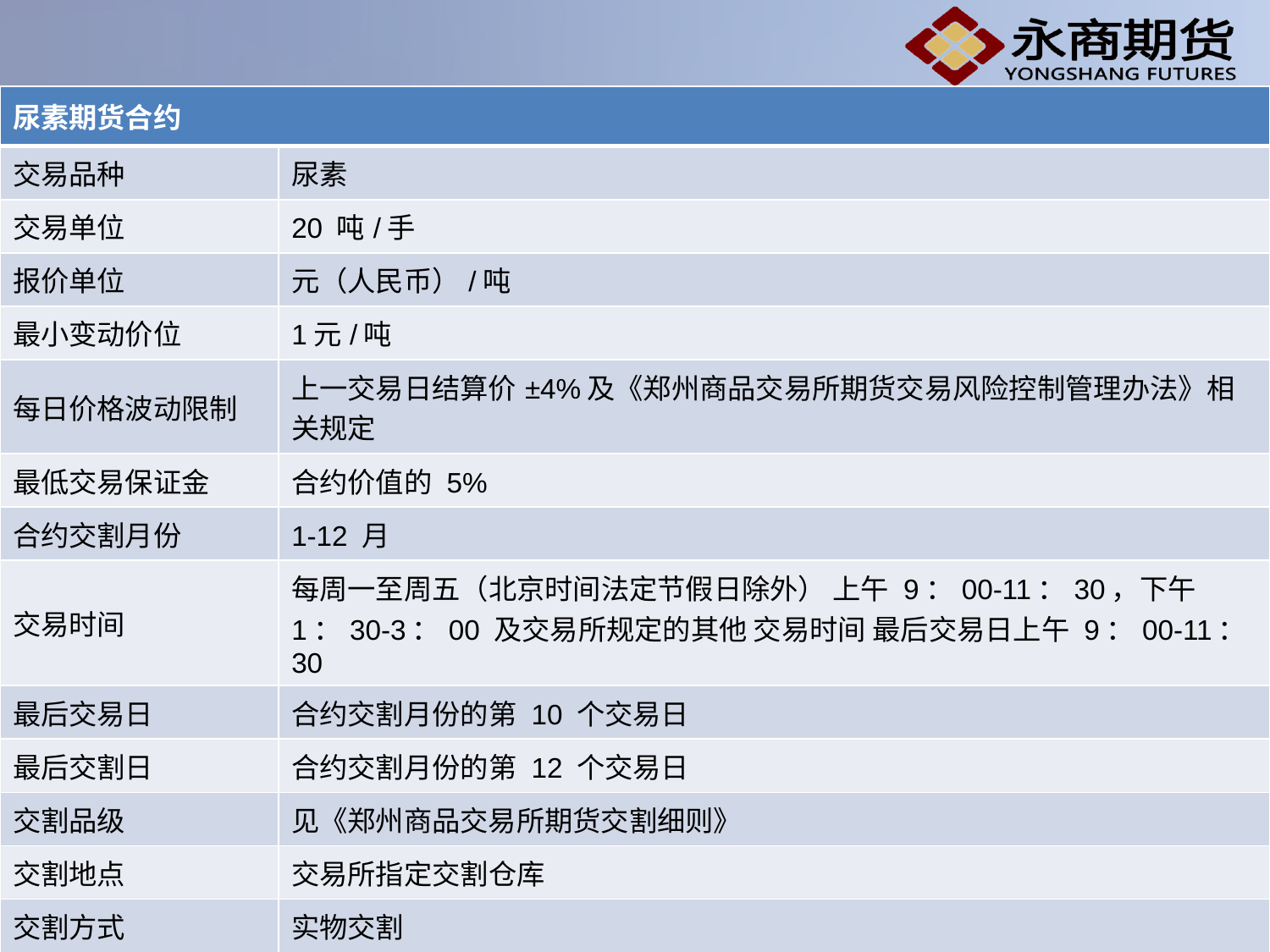

| 尿素期货合约 |  |
| --- | --- |
| 交易品种 | 尿素 |
| 交易单位 | 20 吨/手 |
| 报价单位 | 元（人民币）/吨 |
| 最小变动价位 | 1元/吨 |
| 每日价格波动限制 | 上一交易日结算价±4%及《郑州商品交易所期货交易风险控制管理办法》相关规定 |
| 最低交易保证金 | 合约价值的 5% |
| 合约交割月份 | 1-12 月 |
| 交易时间 | 每周一至周五（北京时间法定节假日除外） 上午 9：00-11：30，下午 1：30-3：00 及交易所规定的其他 交易时间 最后交易日上午 9：00-11：30 |
| 最后交易日 | 合约交割月份的第 10 个交易日 |
| 最后交割日 | 合约交割月份的第 12 个交易日 |
| 交割品级 | 见《郑州商品交易所期货交割细则》 |
| 交割地点 | 交易所指定交割仓库 |
| 交割方式 | 实物交割 |
| 交易代码 | UR |
| 上市交易所 | 郑州商品交易所 |